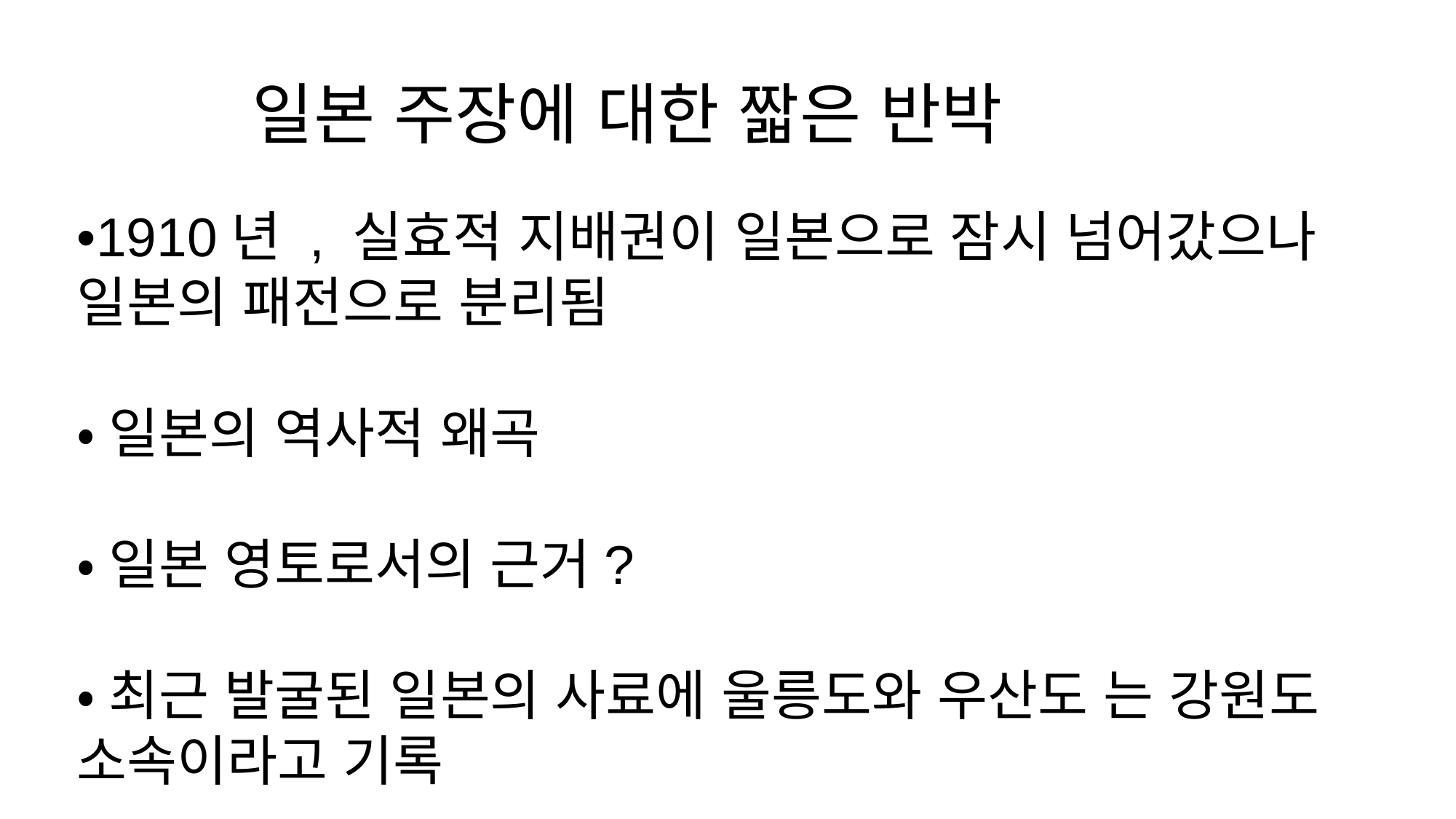

일본 주장에 대한 짧은 반박
•1910년 , 실효적 지배권이 일본으로 잠시 넘어갔으나 일본의 패전으로 분리됨

•일본의 역사적 왜곡

•일본 영토로서의 근거?

•최근 발굴된 일본의 사료에 울릉도와 우산도 는 강원도 소속이라고 기록